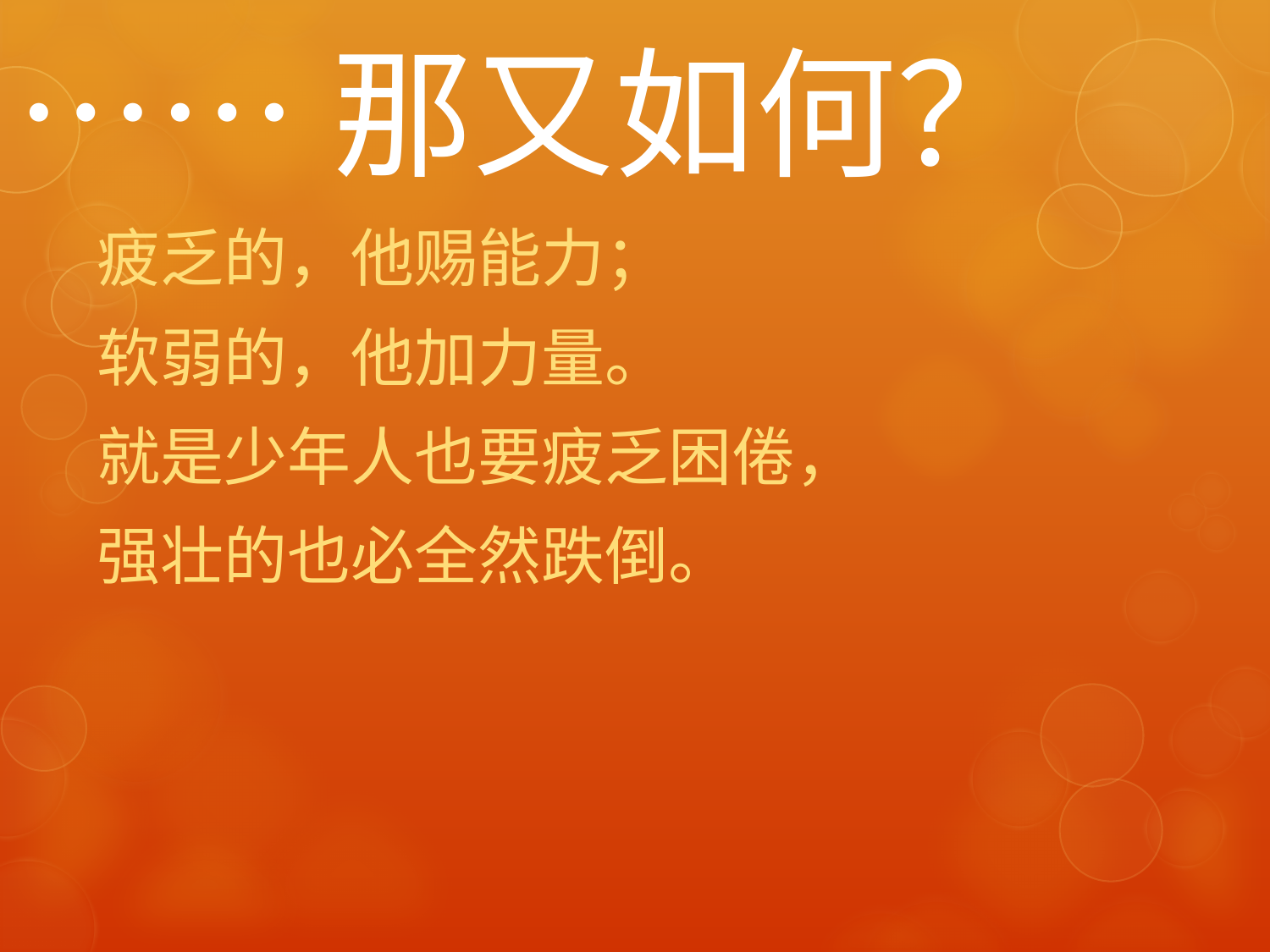

# ……那又如何？
疲乏的，他赐能力；
软弱的，他加力量。
就是少年人也要疲乏困倦，
强壮的也必全然跌倒。